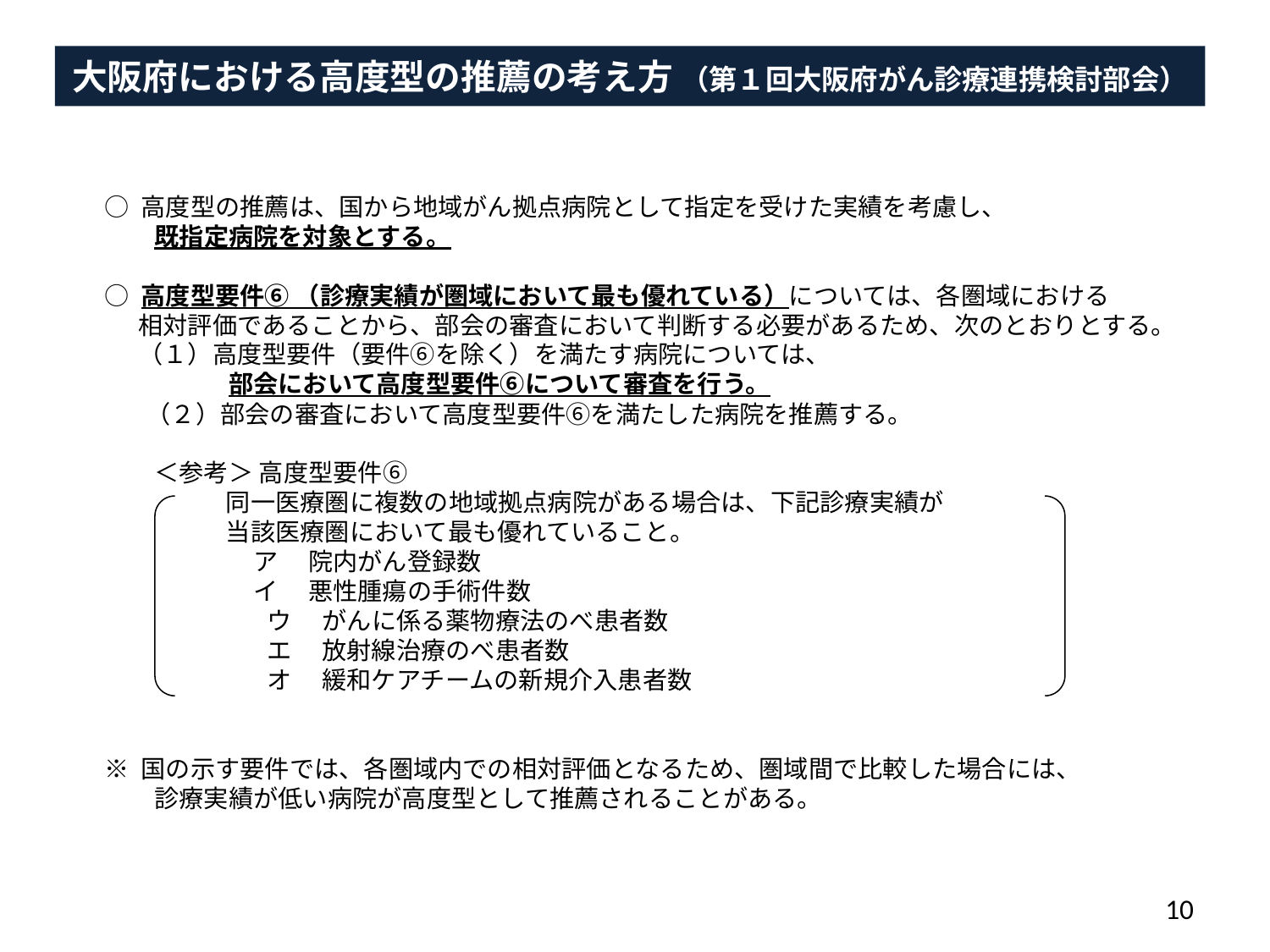

大阪府における高度型の推薦の考え方 （第１回大阪府がん診療連携検討部会）
○ 高度型の推薦は、国から地域がん拠点病院として指定を受けた実績を考慮し、
　　既指定病院を対象とする。

○ 高度型要件⑥ （診療実績が圏域において最も優れている）については、各圏域における
     相対評価であることから、部会の審査において判断する必要があるため、次のとおりとする。
     （１）高度型要件（要件⑥を除く）を満たす病院については、
　　　　　部会において高度型要件⑥について審査を行う。
　   （２）部会の審査において高度型要件⑥を満たした病院を推薦する。

　　＜参考＞ 高度型要件⑥
　  　  　　同一医療圏に複数の地域拠点病院がある場合は、下記診療実績が
　   　　 　当該医療圏において最も優れていること。
　        　　　 ア　 院内がん登録数
　　　      　   イ　 悪性腫瘍の手術件数
　　　   　　    ウ　 がんに係る薬物療法のべ患者数
　　　  　 　    エ　 放射線治療のべ患者数
　　　　    　   オ　 緩和ケアチームの新規介入患者数

※ 国の示す要件では、各圏域内での相対評価となるため、圏域間で比較した場合には、
　　診療実績が低い病院が高度型として推薦されることがある。

10